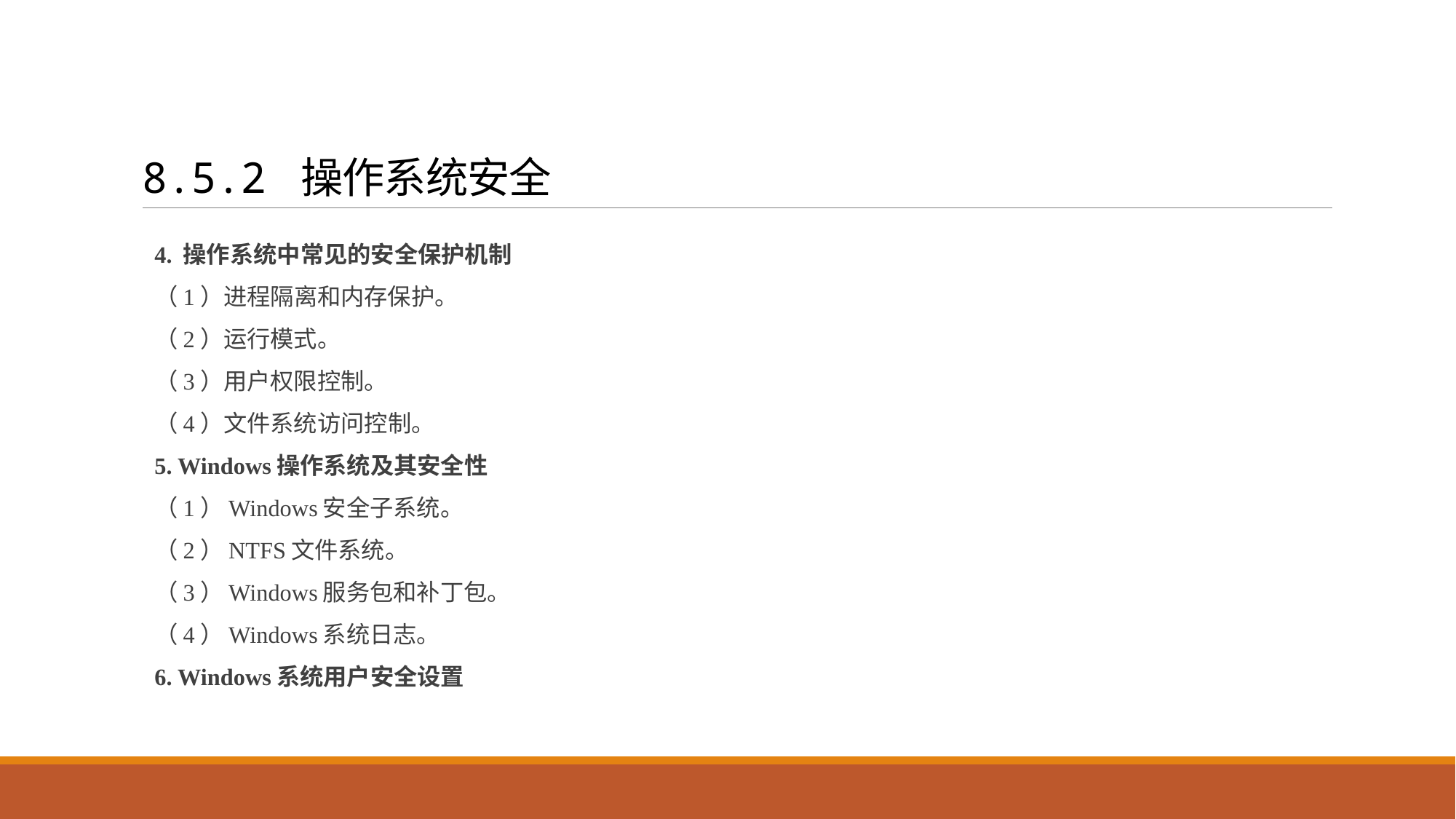

# 8.5.2 操作系统安全
4. 操作系统中常见的安全保护机制
（1）进程隔离和内存保护。
（2）运行模式。
（3）用户权限控制。
（4）文件系统访问控制。
5. Windows操作系统及其安全性
（1）Windows安全子系统。
（2）NTFS文件系统。
（3）Windows服务包和补丁包。
（4）Windows系统日志。
6. Windows系统用户安全设置